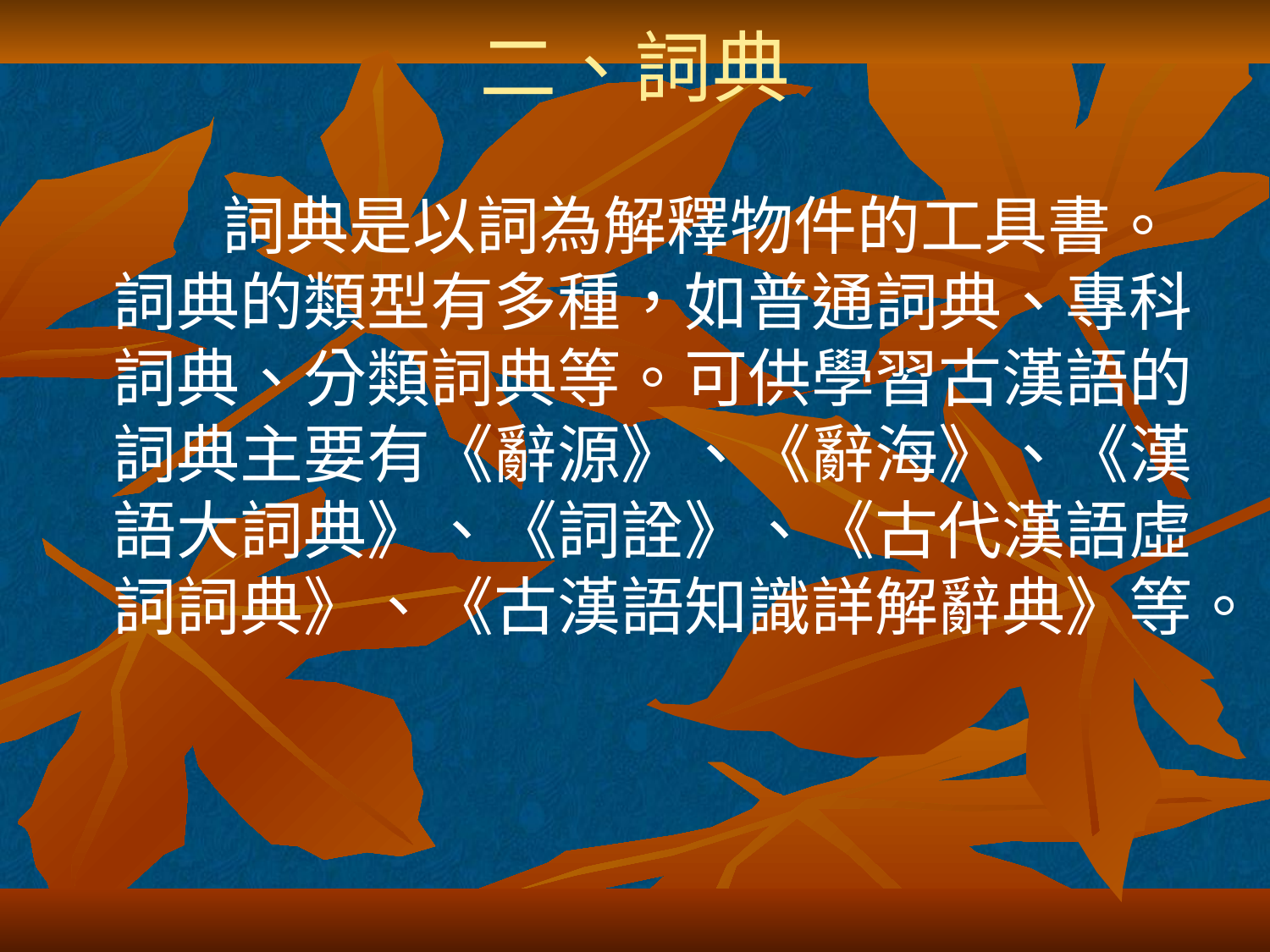

# 二、詞典
          詞典是以詞為解釋物件的工具書。詞典的類型有多種，如普通詞典、專科詞典、分類詞典等。可供學習古漢語的詞典主要有《辭源》、《辭海》、《漢語大詞典》、《詞詮》、《古代漢語虛詞詞典》、《古漢語知識詳解辭典》等。